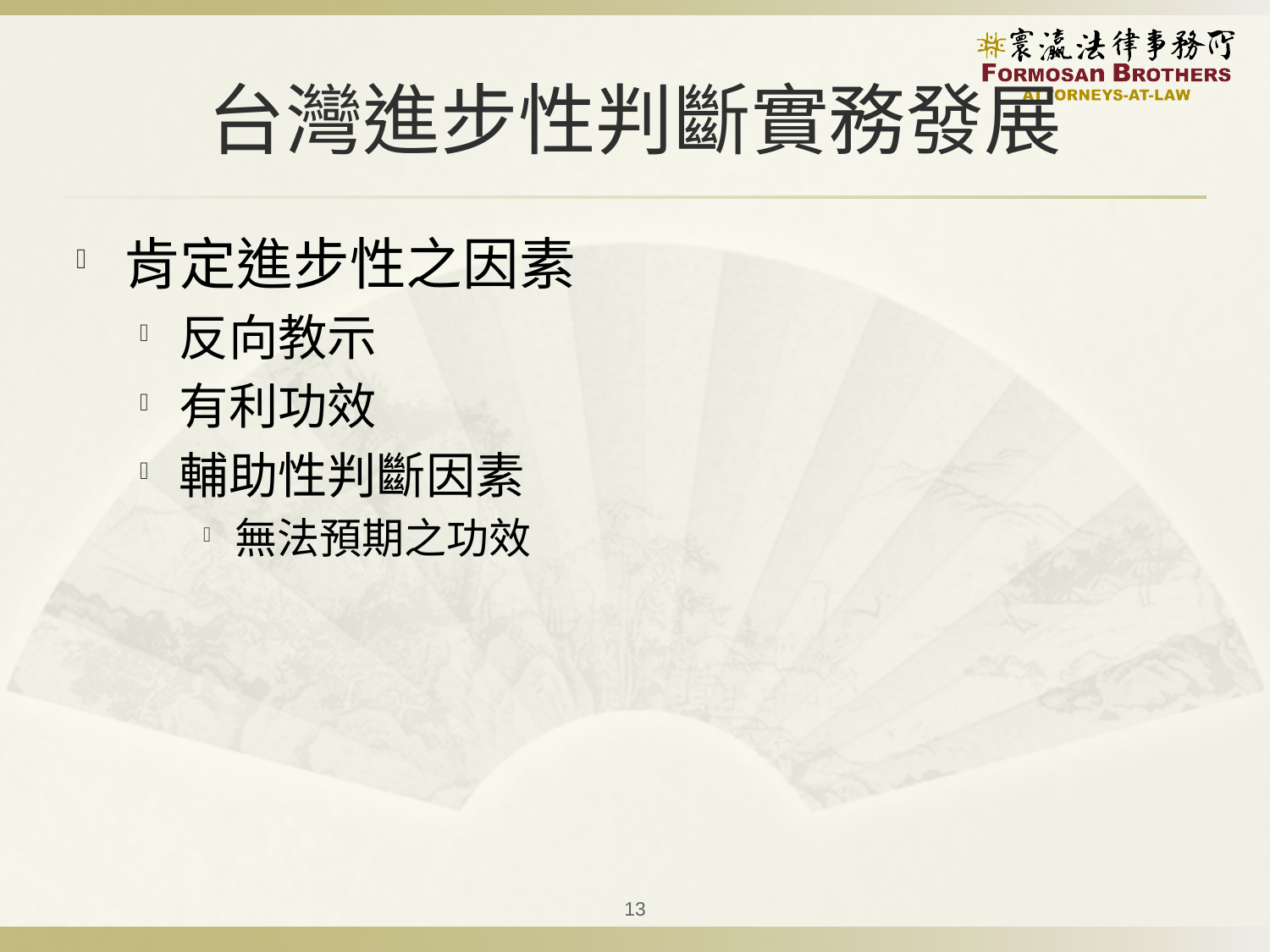

# 台灣進步性判斷實務發展
肯定進步性之因素
反向教示
有利功效
輔助性判斷因素
無法預期之功效
13